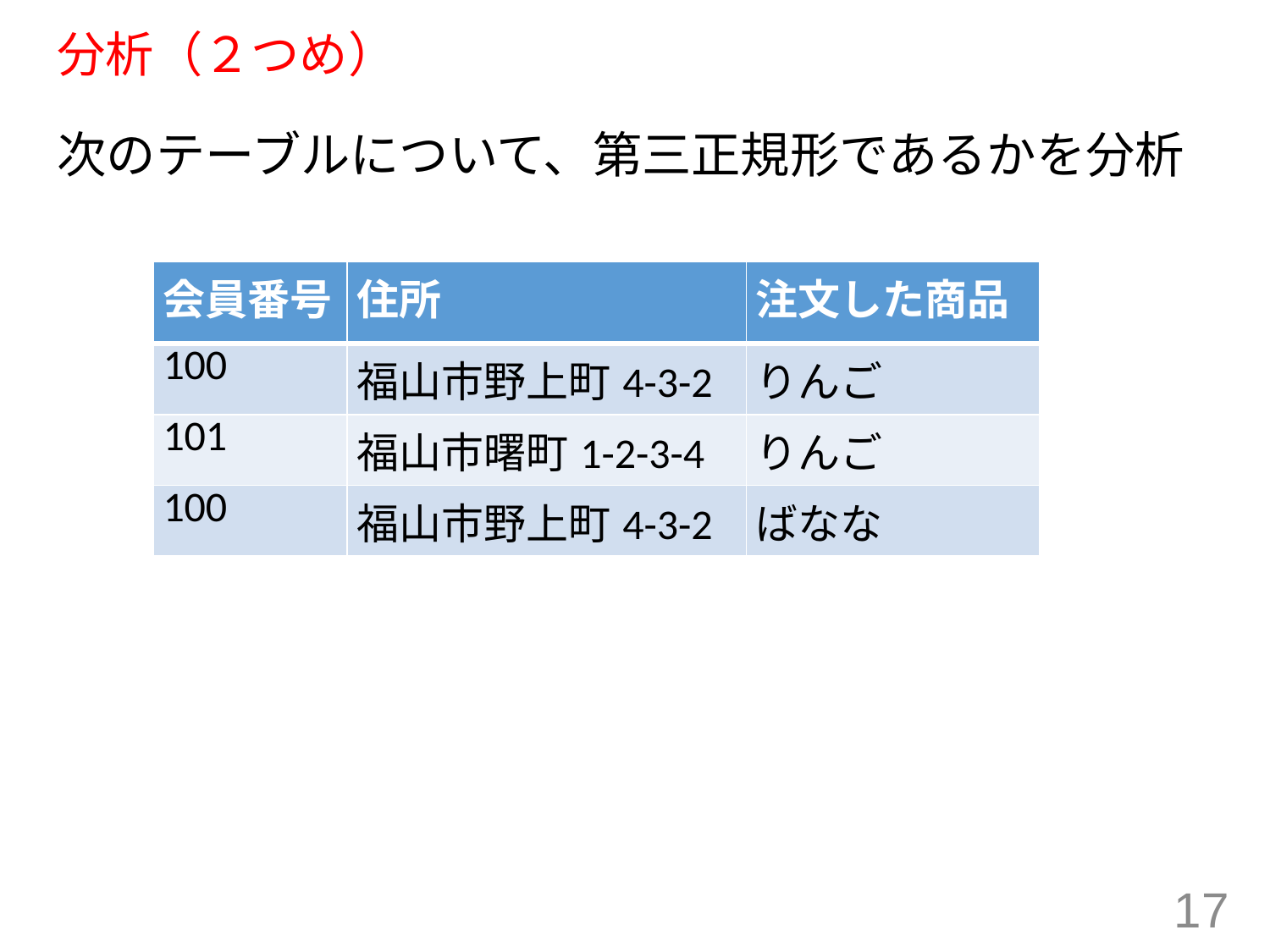

# 分析（２つめ）
次のテーブルについて、第三正規形であるかを分析
| 会員番号 | 住所 | 注文した商品 |
| --- | --- | --- |
| 100 | 福山市野上町4-3-2 | りんご |
| 101 | 福山市曙町1-2-3-4 | りんご |
| 100 | 福山市野上町4-3-2 | ばなな |
17